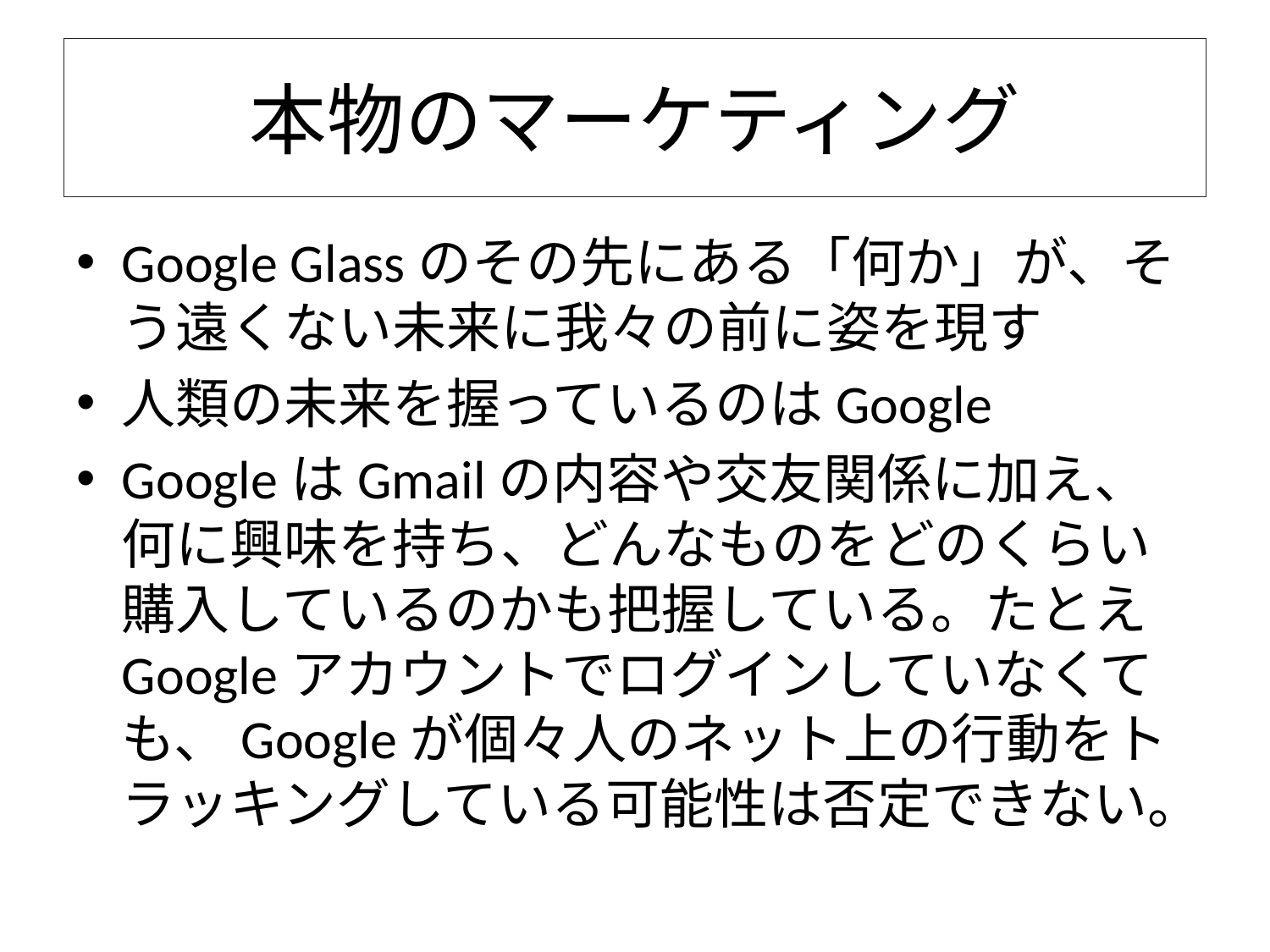

# 本物のマーケティング
Google Glassのその先にある「何か」が、そう遠くない未来に我々の前に姿を現す
人類の未来を握っているのはGoogle
GoogleはGmailの内容や交友関係に加え、何に興味を持ち、どんなものをどのくらい購入しているのかも把握している。たとえGoogleアカウントでログインしていなくても、Googleが個々人のネット上の行動をトラッキングしている可能性は否定できない。